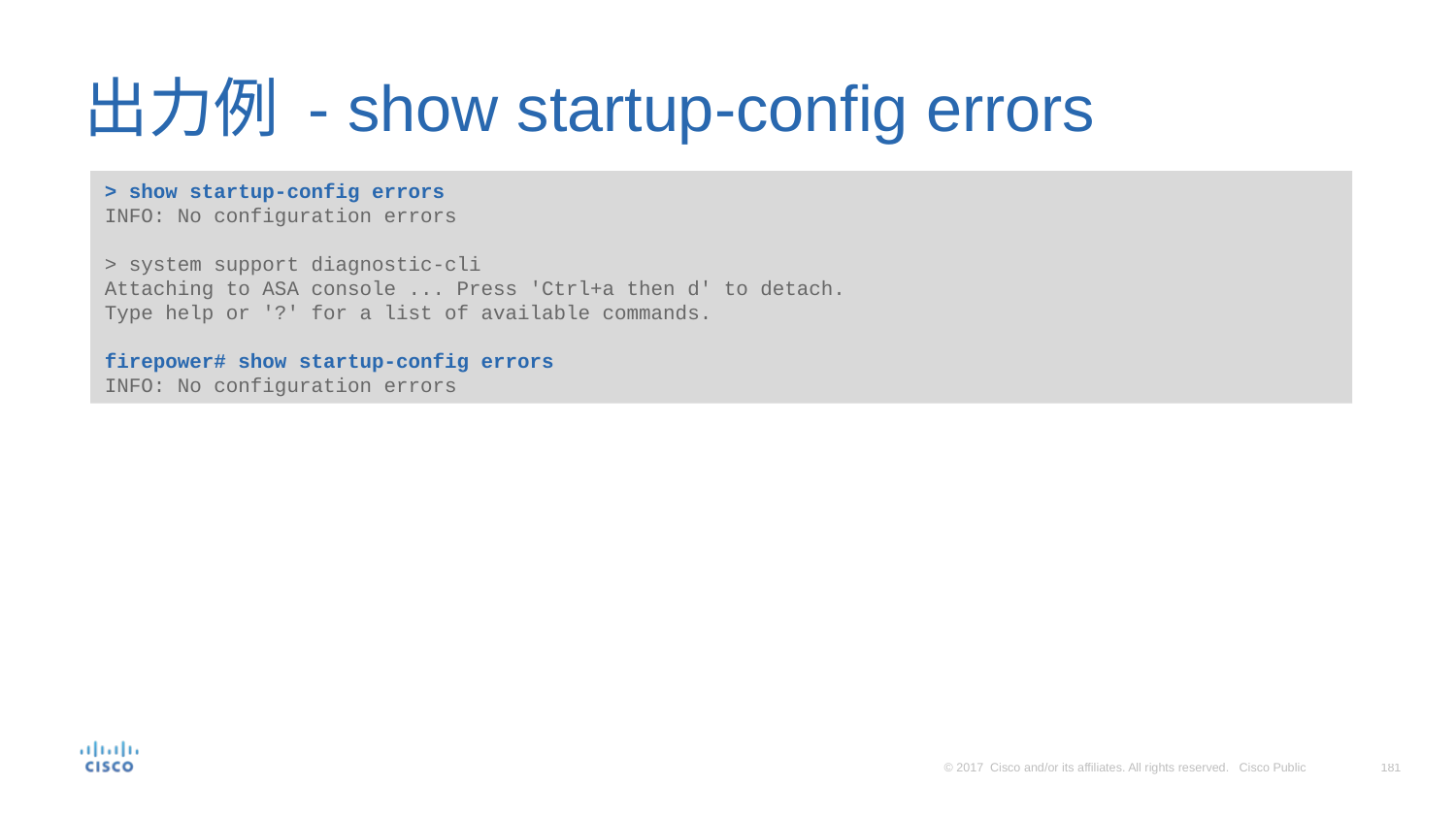

# 出力例 - show startup-config errors
> show startup-config errors
INFO: No configuration errors

> system support diagnostic-cli
Attaching to ASA console ... Press 'Ctrl+a then d' to detach.
Type help or '?' for a list of available commands.

firepower# show startup-config errors
INFO: No configuration errors